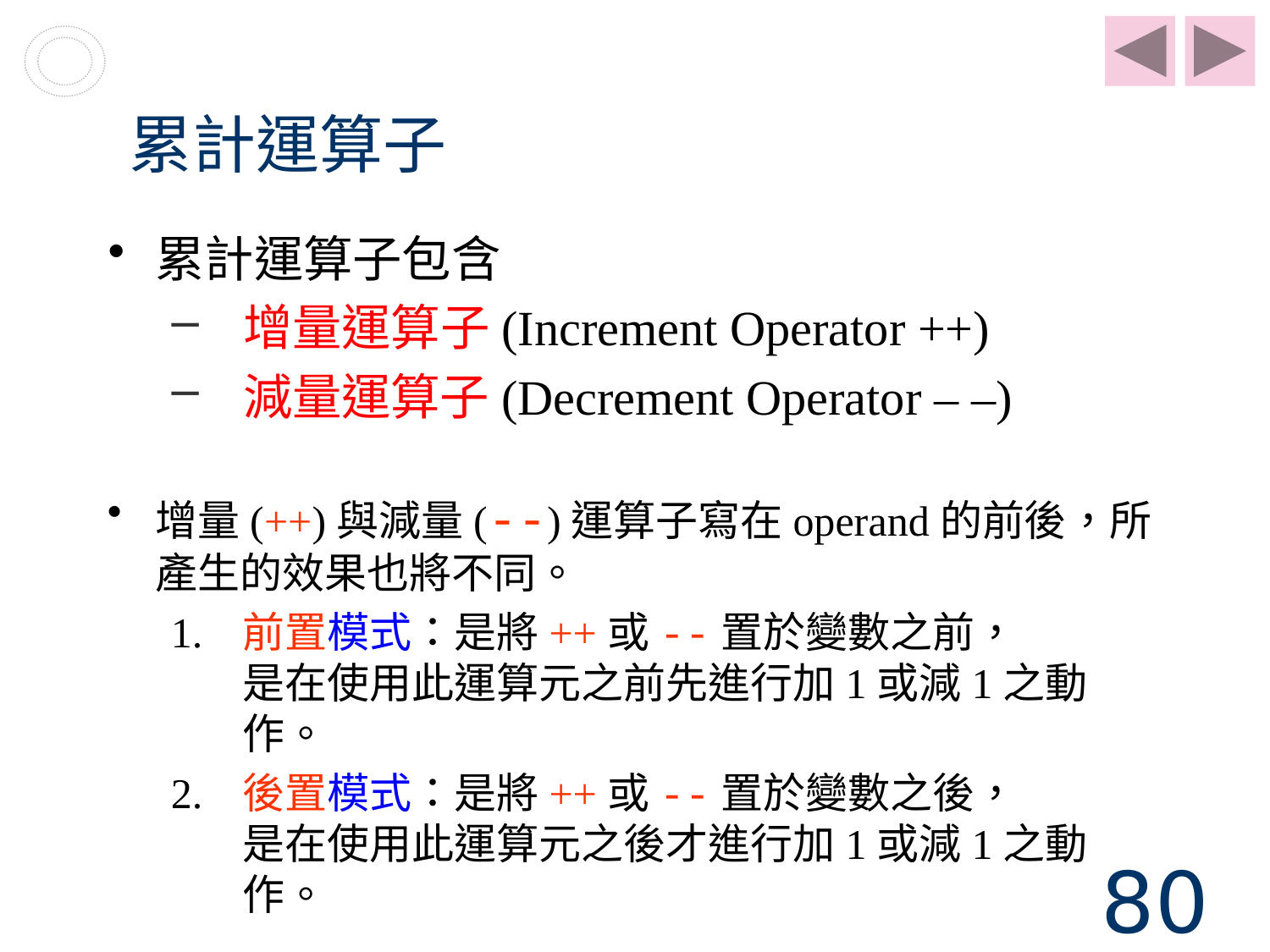

# 累計運算子
累計運算子包含
增量運算子(Increment Operator ++)
減量運算子(Decrement Operator – –)
增量(++)與減量(--)運算子寫在operand的前後，所產生的效果也將不同。
1.	前置模式：是將++或--置於變數之前，
是在使用此運算元之前先進行加1或減1之動作。
2.	後置模式：是將++或--置於變數之後，
是在使用此運算元之後才進行加1或減1之動作。
80